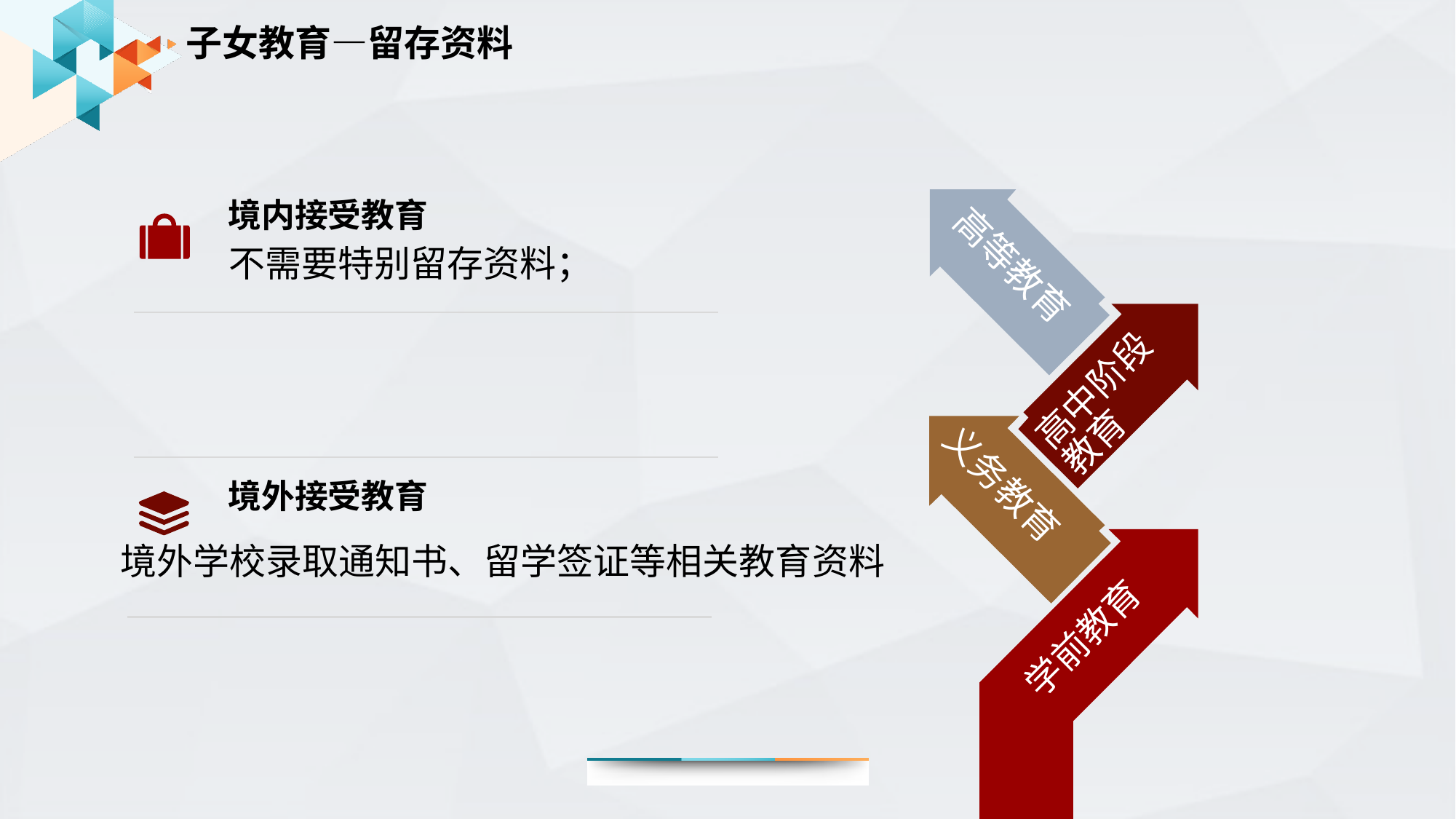

子女教育—留存资料

高等教育
境内接受教育

不需要特别留存资料；

高中阶段教育

义务教育
境外接受教育

境外学校录取通知书、留学签证等相关教育资料

学前教育